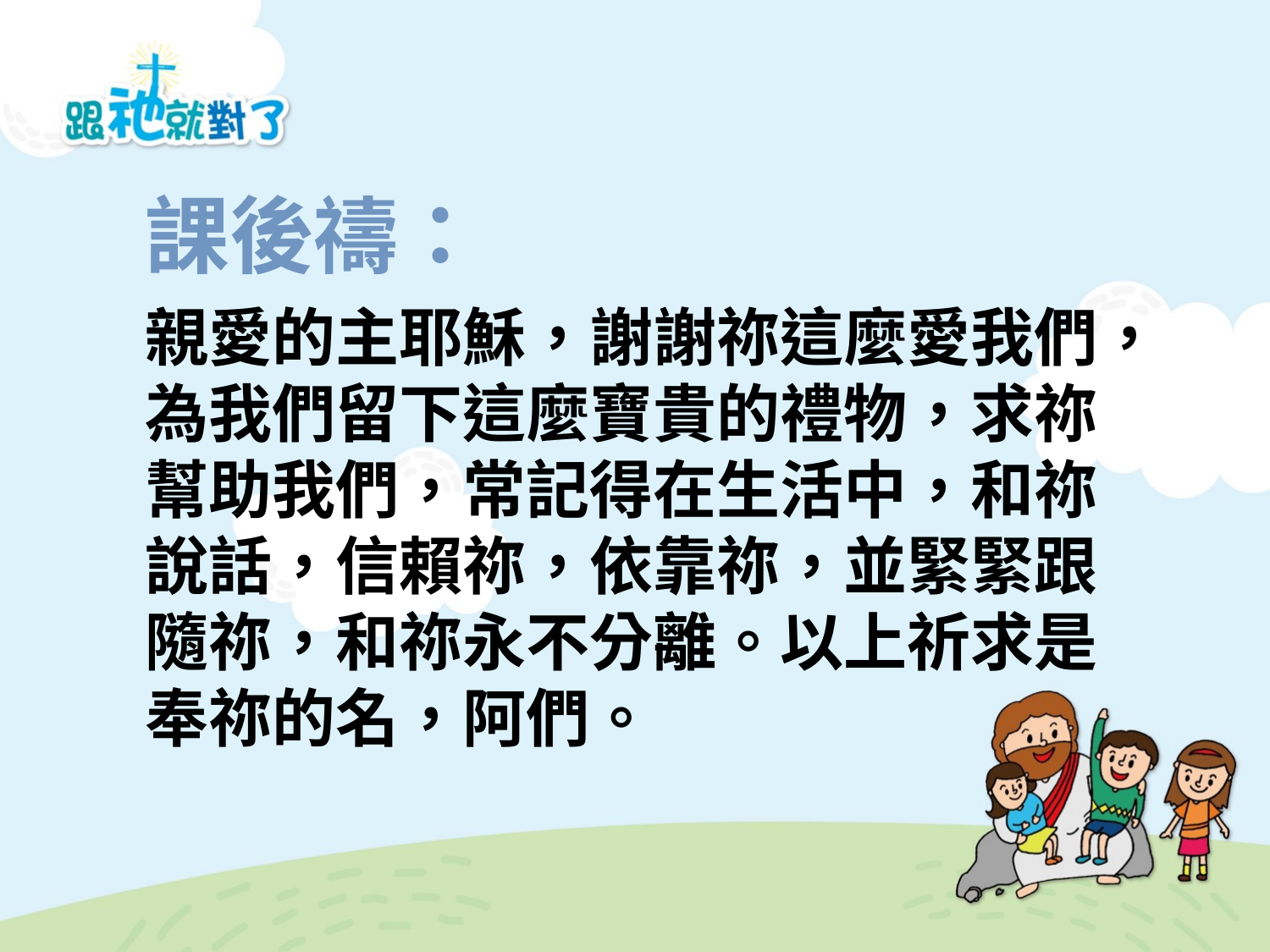

課後禱：
親愛的主耶穌，謝謝祢這麼愛我們，為我們留下這麼寶貴的禮物，求祢幫助我們，常記得在生活中，和祢說話，信賴祢，依靠祢，並緊緊跟隨祢，和祢永不分離。以上祈求是奉祢的名，阿們。